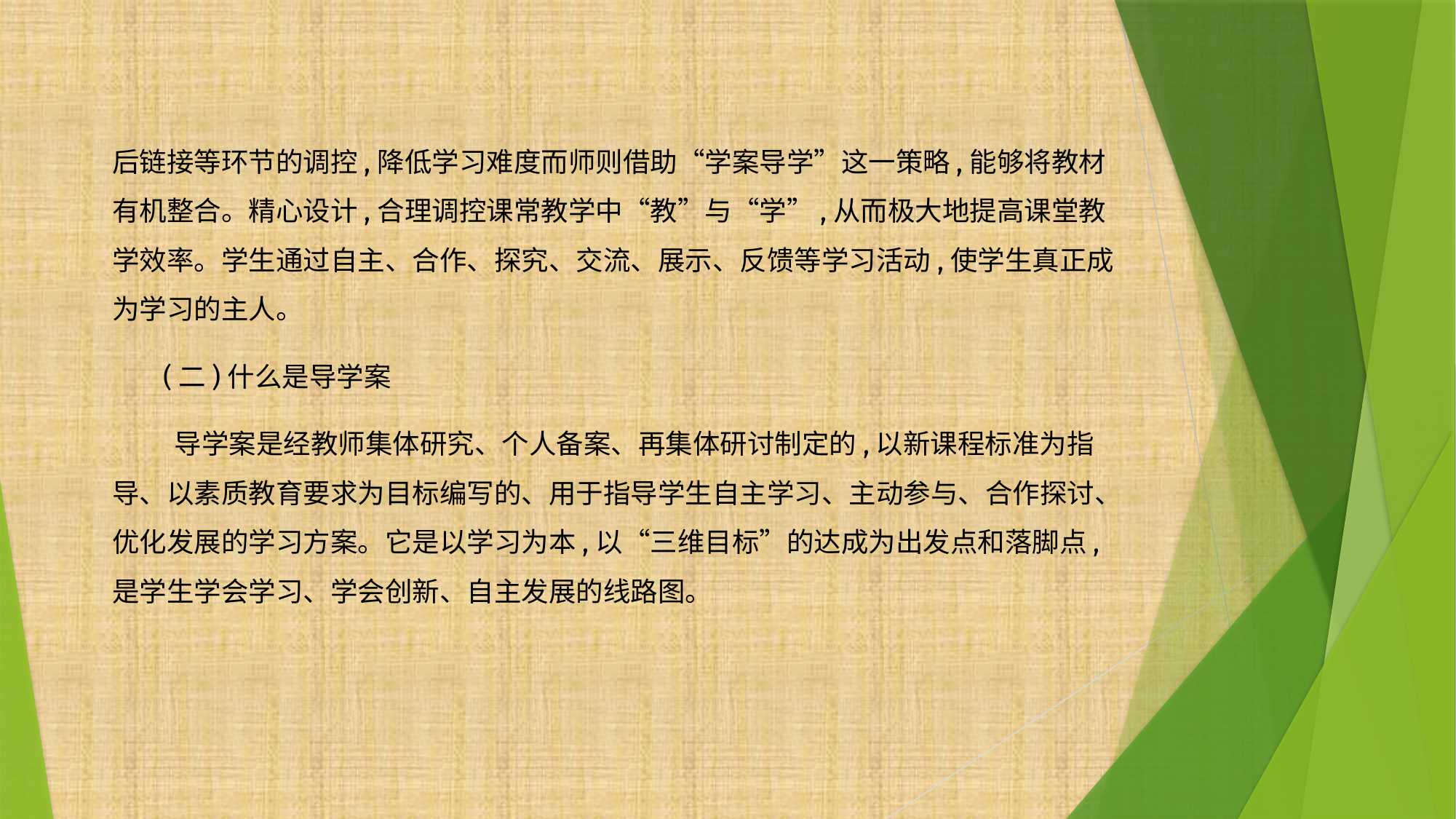

#
后链接等环节的调控,降低学习难度而师则借助“学案导学”这一策略,能够将教材有机整合。精心设计,合理调控课常教学中“教”与“学”,从而极大地提高课堂教学效率。学生通过自主、合作、探究、交流、展示、反馈等学习活动,使学生真正成为学习的主人。
       (二)什么是导学案
         导学案是经教师集体研究、个人备案、再集体研讨制定的,以新课程标准为指导、以素质教育要求为目标编写的、用于指导学生自主学习、主动参与、合作探讨、优化发展的学习方案。它是以学习为本,以“三维目标”的达成为出发点和落脚点,是学生学会学习、学会创新、自主发展的线路图。